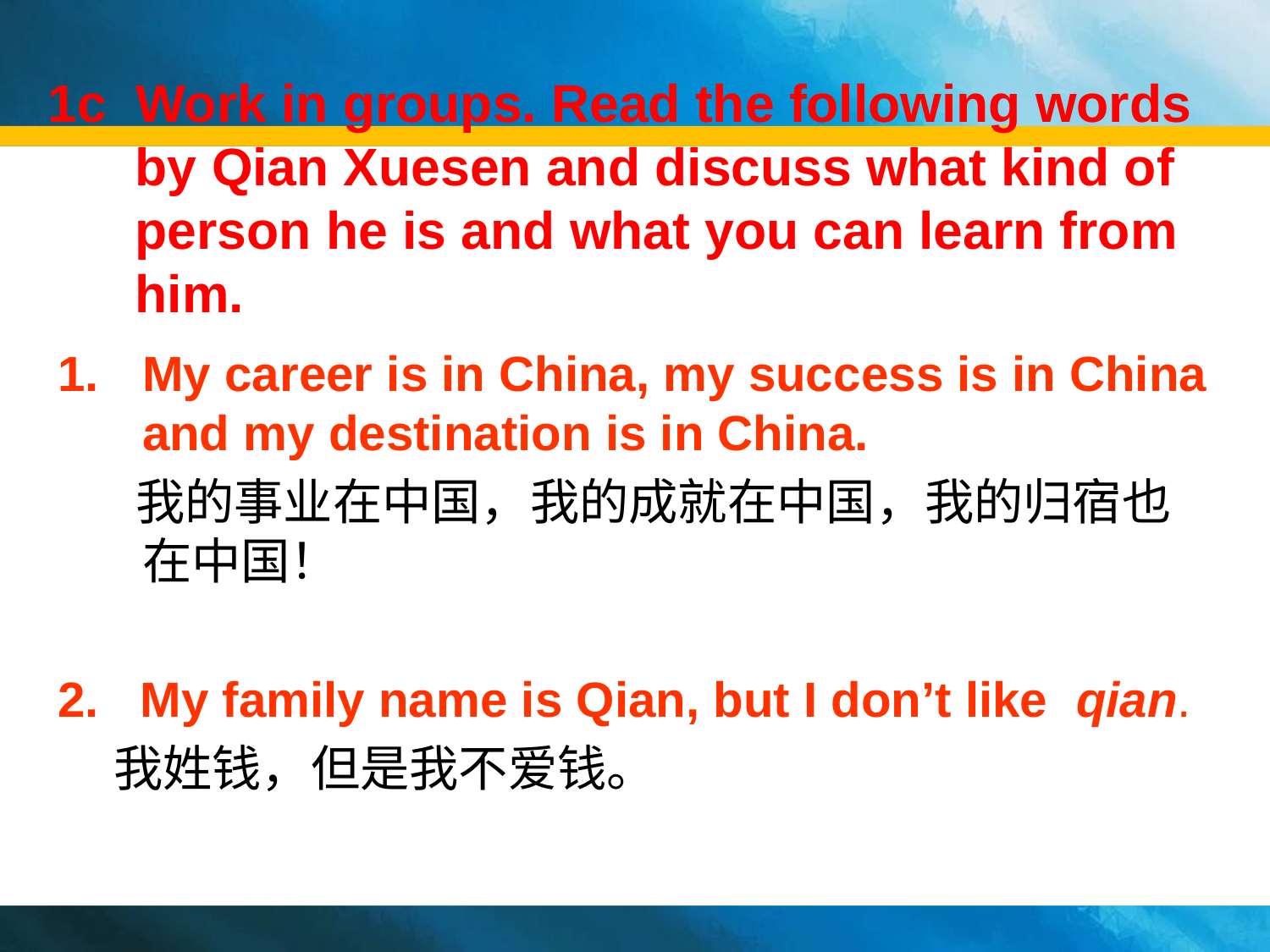

# 1c  Work in groups. Read the following words by Qian Xuesen and discuss what kind of person he is and what you can learn from him.
My career is in China, my success is in China and my destination is in China.
      我的事业在中国，我的成就在中国，我的归宿也在中国！

2.   My family name is Qian, but I don’t like  qian.
    我姓钱，但是我不爱钱。